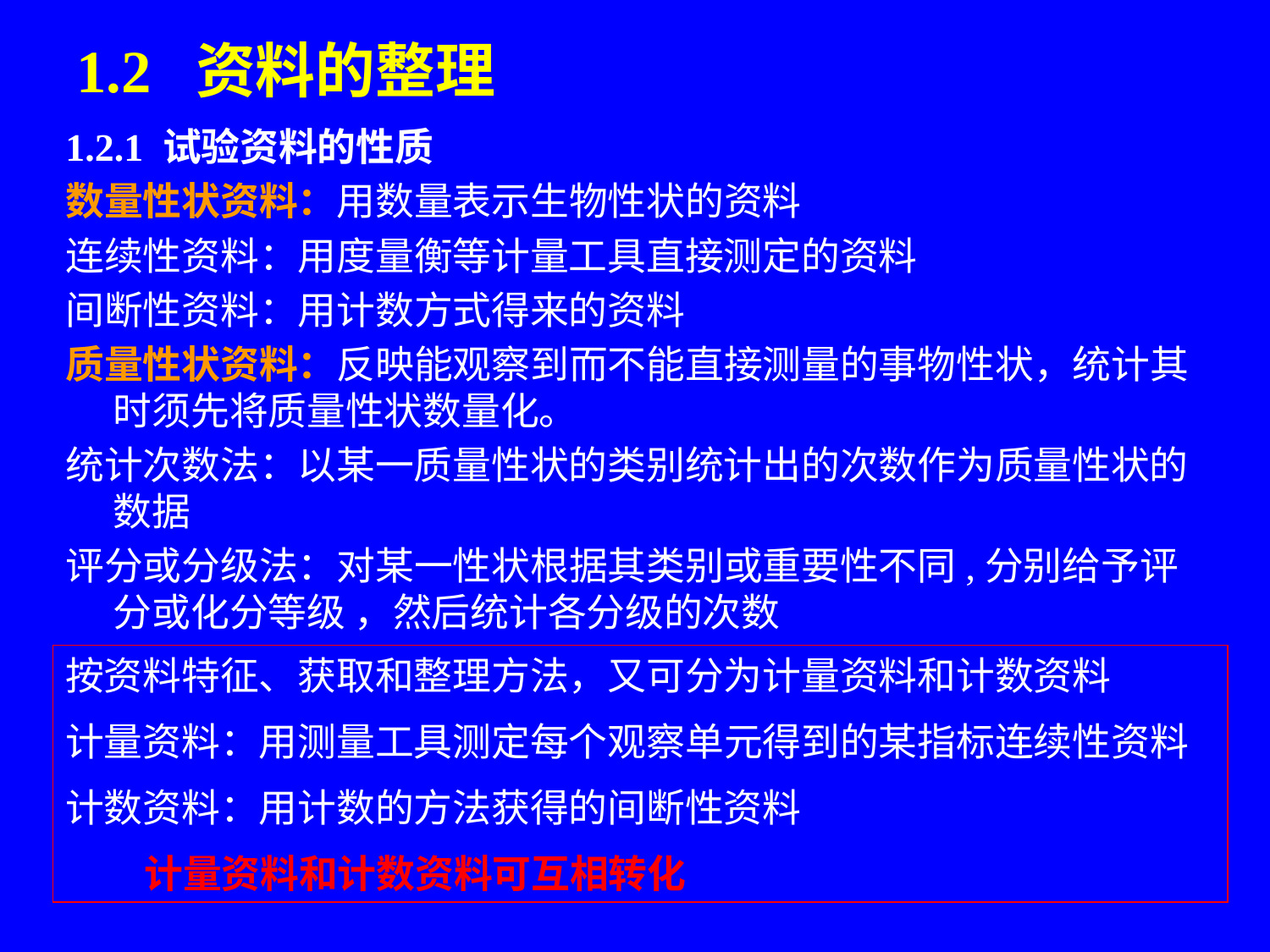

# 1.2  资料的整理
1.2.1 试验资料的性质
数量性状资料：用数量表示生物性状的资料
连续性资料：用度量衡等计量工具直接测定的资料
间断性资料：用计数方式得来的资料
质量性状资料：反映能观察到而不能直接测量的事物性状，统计其时须先将质量性状数量化。
统计次数法：以某一质量性状的类别统计出的次数作为质量性状的数据
评分或分级法：对某一性状根据其类别或重要性不同,分别给予评分或化分等级 ，然后统计各分级的次数
按资料特征、获取和整理方法，又可分为计量资料和计数资料
计量资料：用测量工具测定每个观察单元得到的某指标连续性资料
计数资料：用计数的方法获得的间断性资料
        计量资料和计数资料可互相转化